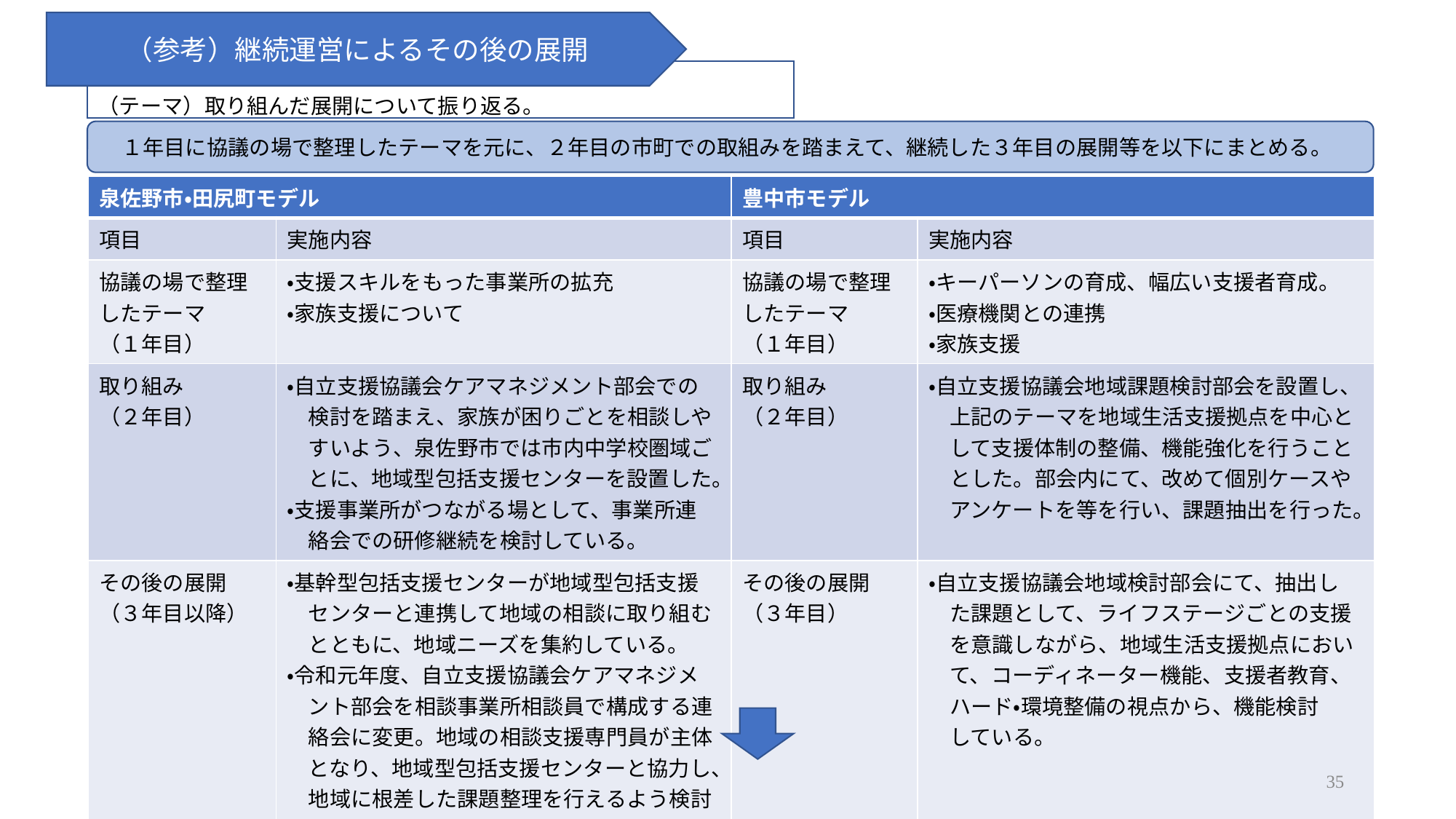

（参考）継続運営によるその後の展開

（テーマ）取り組んだ展開について振り返る。
　１年目に協議の場で整理したテーマを元に、２年目の市町での取組みを踏まえて、継続した３年目の展開等を以下にまとめる。
| 泉佐野市・田尻町モデル |  | 豊中市モデル |  |
| --- | --- | --- | --- |
| 項目 | 実施内容 | 項目 | 実施内容 |
| 協議の場で整理したテーマ （１年目） | ・支援スキルをもった事業所の拡充 ・家族支援について | 協議の場で整理したテーマ （１年目） | ・キーパーソンの育成、幅広い支援者育成。 ・医療機関との連携 ・家族支援 |
| 取り組み （２年目） | ・自立支援協議会ケアマネジメント部会での　 　検討を踏まえ、家族が困りごとを相談しや 　すいよう、泉佐野市では市内中学校圏域ご 　とに、地域型包括支援センターを設置した。 ・支援事業所がつながる場として、事業所連 　絡会での研修継続を検討している。 | 取り組み （２年目） | ・自立支援協議会地域課題検討部会を設置し、 　上記のテーマを地域生活支援拠点を中心と 　して支援体制の整備、機能強化を行うこと 　とした。部会内にて、改めて個別ケースや 　アンケートを等を行い、課題抽出を行った。 |
| その後の展開 （３年目以降） | ・基幹型包括支援センターが地域型包括支援 　センターと連携して地域の相談に取り組む 　とともに、地域ニーズを集約している。 ・令和元年度、自立支援協議会ケアマネジメ 　ント部会を相談事業所相談員で構成する連 　絡会に変更。地域の相談支援専門員が主体 　となり、地域型包括支援センターと協力し、 　地域に根差した課題整理を行えるよう検討 　している。 | その後の展開 （３年目） | ・自立支援協議会地域検討部会にて、抽出し 　た課題として、ライフステージごとの支援 　を意識しながら、地域生活支援拠点におい 　て、コーディネーター機能、支援者教育、 　ハード・環境整備の視点から、機能検討 　している。 |

協議の場の継続運営へ
35